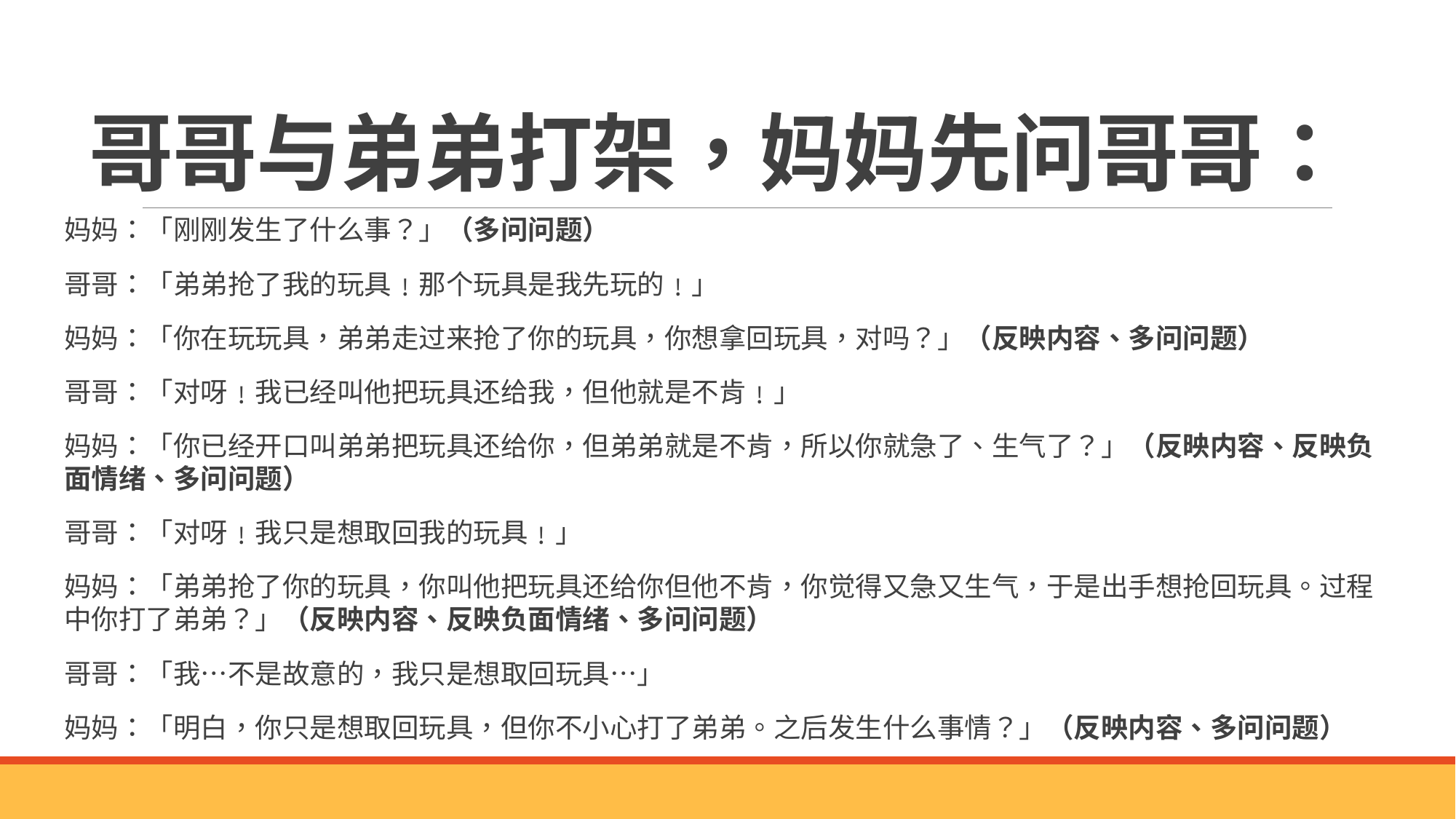

# 哥哥与弟弟打架，妈妈先问哥哥：
妈妈：「刚刚发生了什么事？」（多问问题）
哥哥：「弟弟抢了我的玩具﹗那个玩具是我先玩的﹗」
妈妈：「你在玩玩具，弟弟走过来抢了你的玩具，你想拿回玩具，对吗？」（反映内容、多问问题）
哥哥：「对呀﹗我已经叫他把玩具还给我，但他就是不肯﹗」
妈妈：「你已经开口叫弟弟把玩具还给你，但弟弟就是不肯，所以你就急了、生气了？」（反映内容、反映负面情绪、多问问题）
哥哥：「对呀﹗我只是想取回我的玩具﹗」
妈妈：「弟弟抢了你的玩具，你叫他把玩具还给你但他不肯，你觉得又急又生气，于是出手想抢回玩具。过程中你打了弟弟？」（反映内容、反映负面情绪、多问问题）
哥哥：「我…不是故意的，我只是想取回玩具…」
妈妈：「明白，你只是想取回玩具，但你不小心打了弟弟。之后发生什么事情？」（反映内容、多问问题）